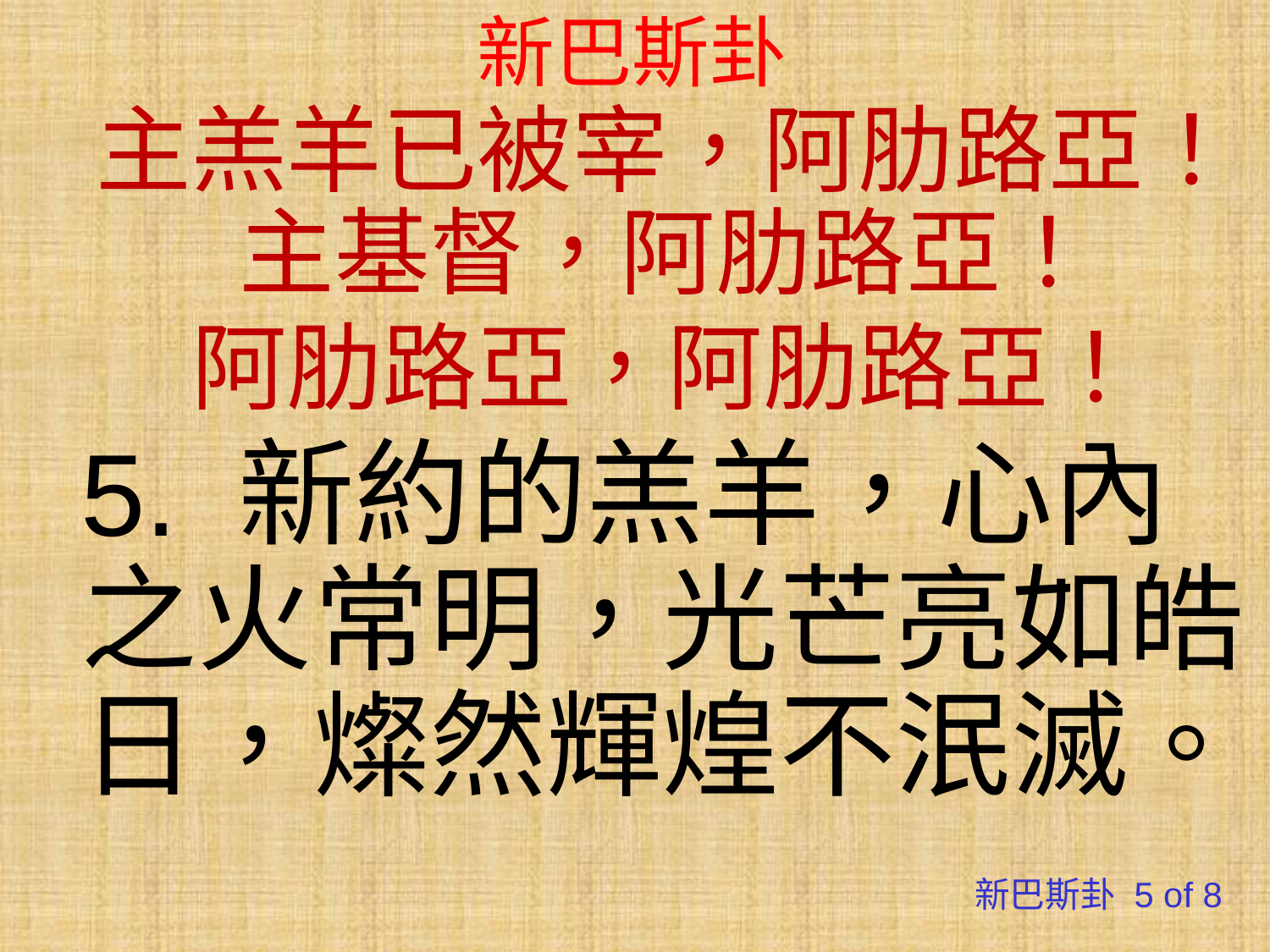

# 新巴斯卦
主羔羊已被宰，阿肋路亞！主基督，阿肋路亞！
阿肋路亞，阿肋路亞！
5. 新約的羔羊，心內之火常明，光芒亮如皓日，燦然輝煌不泯滅。
新巴斯卦 5 of 8